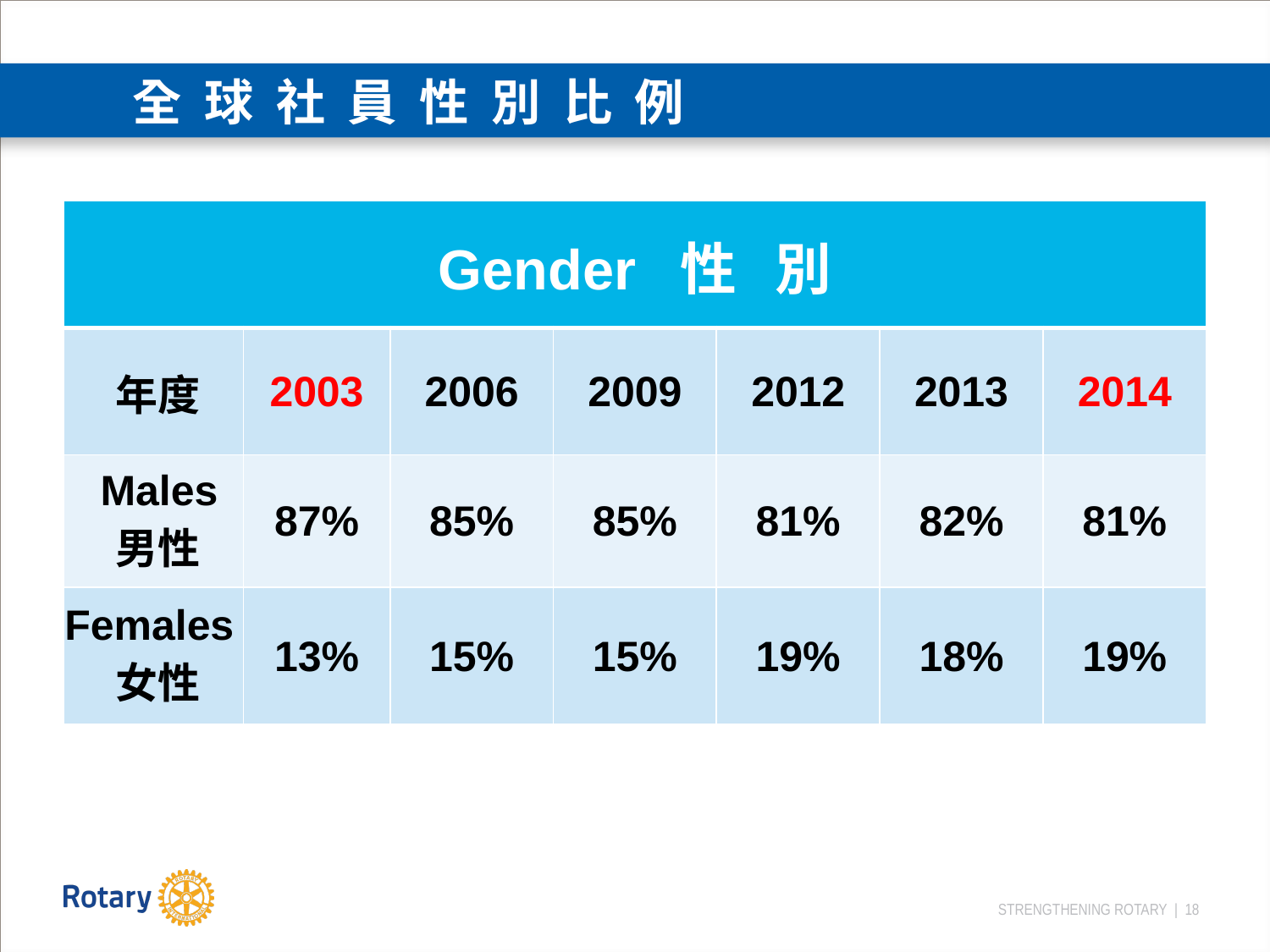

全  球  社  員  性  別  比  例
| Gender 性 別 |  |  |  |  |  |  |
| --- | --- | --- | --- | --- | --- | --- |
| 年度 | 2003 | 2006 | 2009 | 2012 | 2013 | 2014 |
| Males 男性 | 87% | 85% | 85% | 81% | 82% | 81% |
| Females 女性 | 13% | 15% | 15% | 19% | 18% | 19% |